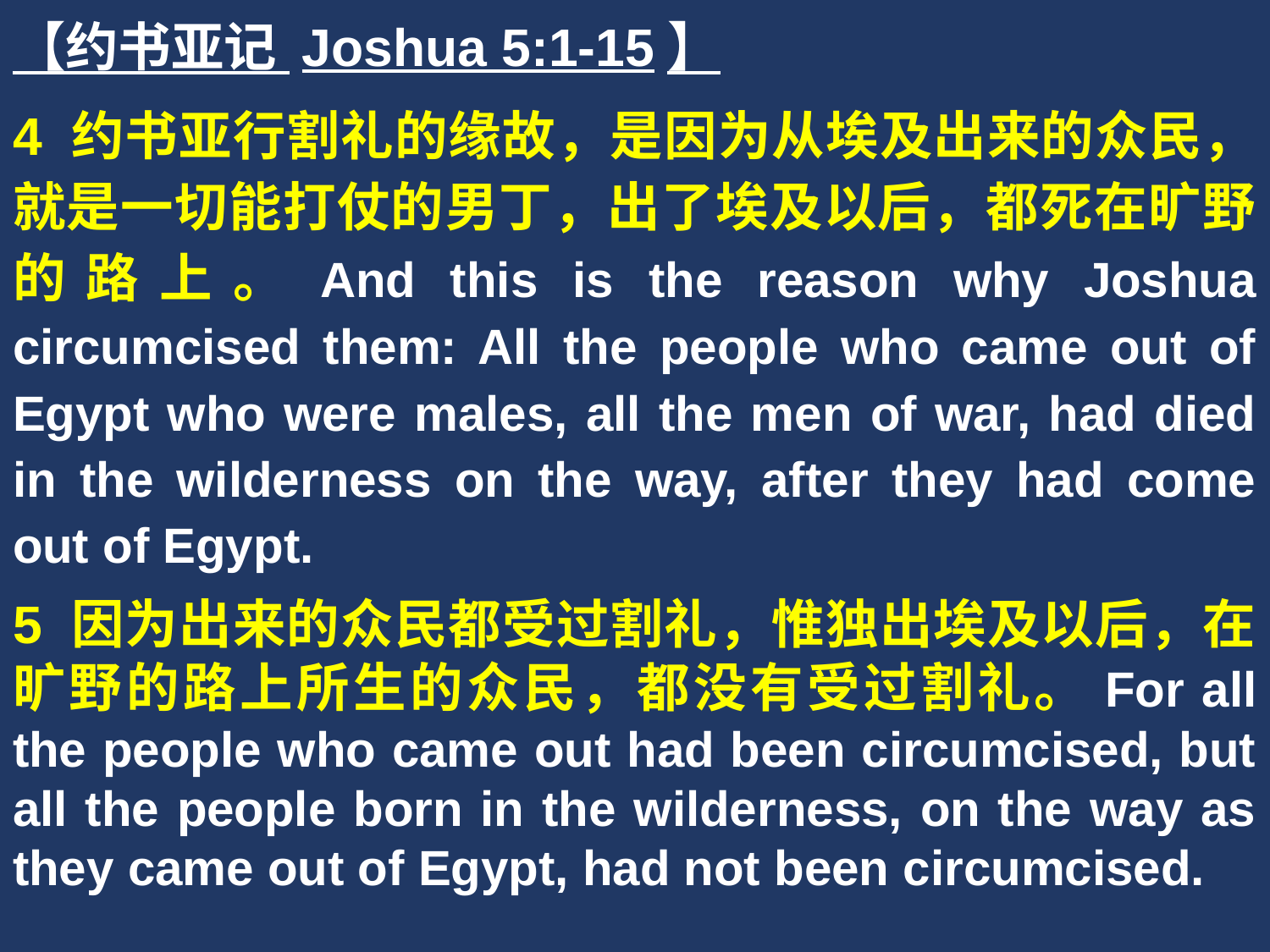

【约书亚记 Joshua 5:1-15】
4 约书亚行割礼的缘故，是因为从埃及出来的众民，就是一切能打仗的男丁，出了埃及以后，都死在旷野的路上。And this is the reason why Joshua circumcised them: All the people who came out of Egypt who were males, all the men of war, had died in the wilderness on the way, after they had come out of Egypt.
5 因为出来的众民都受过割礼，惟独出埃及以后，在旷野的路上所生的众民，都没有受过割礼。For all the people who came out had been circumcised, but all the people born in the wilderness, on the way as they came out of Egypt, had not been circumcised.